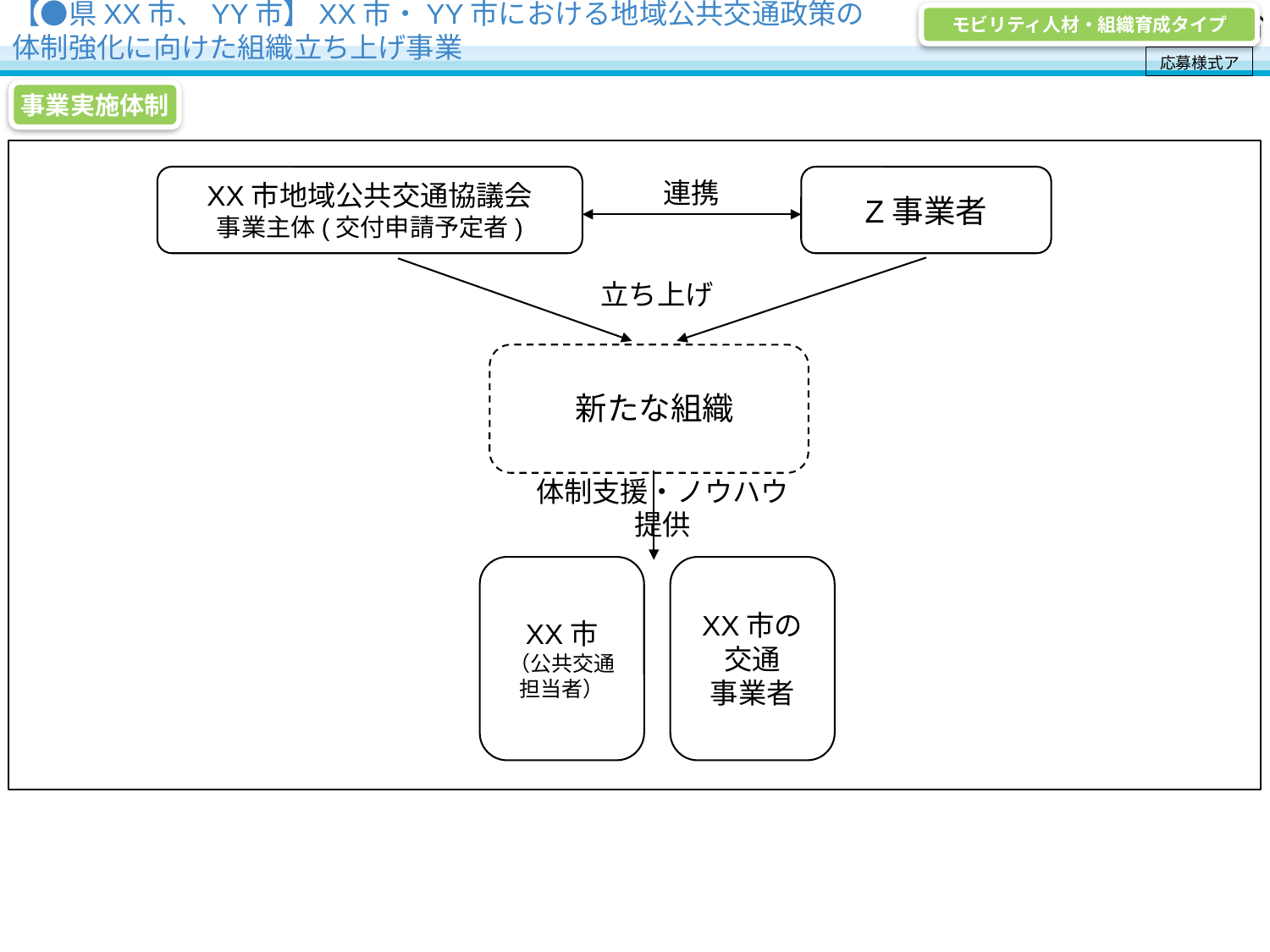

【●県XX市、YY市】XX市・YY市における地域公共交通政策の
体制強化に向けた組織立ち上げ事業
モビリティ人材・組織育成タイプ
応募様式ア
事業実施体制

連携
XX市地域公共交通協議会
事業主体(交付申請予定者)
Z事業者
立ち上げ

新たな組織
体制支援・ノウハウ提供
XX市
（公共交通担当者）
XX市の
交通
事業者